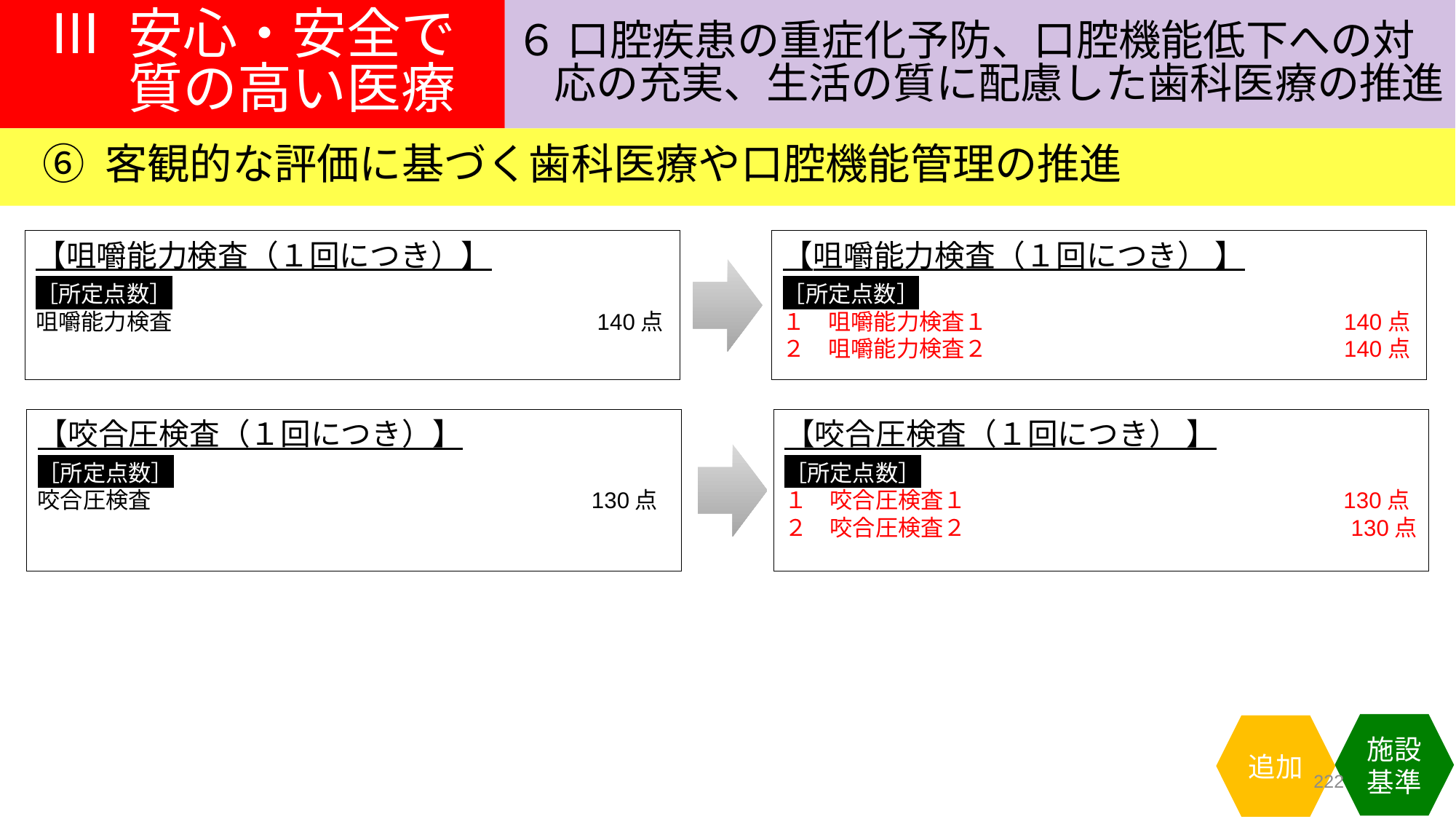

Ⅲ 安心・安全で
質の高い医療
６ 口腔疾患の重症化予防、口腔機能低下への対
応の充実、生活の質に配慮した歯科医療の推進
⑥ 客観的な評価に基づく歯科医療や口腔機能管理の推進
【咀嚼能力検査（１回につき）】

［所定点数］
咀嚼能力検査　　　　　　　　　　　　　　　　　　  140点
【咀嚼能力検査（１回につき） 】

［所定点数］
１　咀嚼能力検査１　　　　　　　　　　　　　　　  140点
２　咀嚼能力検査２　　　　　　　　　　　　　　　  140点

【咬合圧検査（１回につき）】

［所定点数］
咬合圧検査　　　　　　　　　　　　　　　　　　     130点
【咬合圧検査（１回につき） 】

［所定点数］
１　咬合圧検査１　　　　　　　　　　　　　　　      130点
２　咬合圧検査２　　　　　　　　　　　　　　　  　 130点

施設基準
追加
222